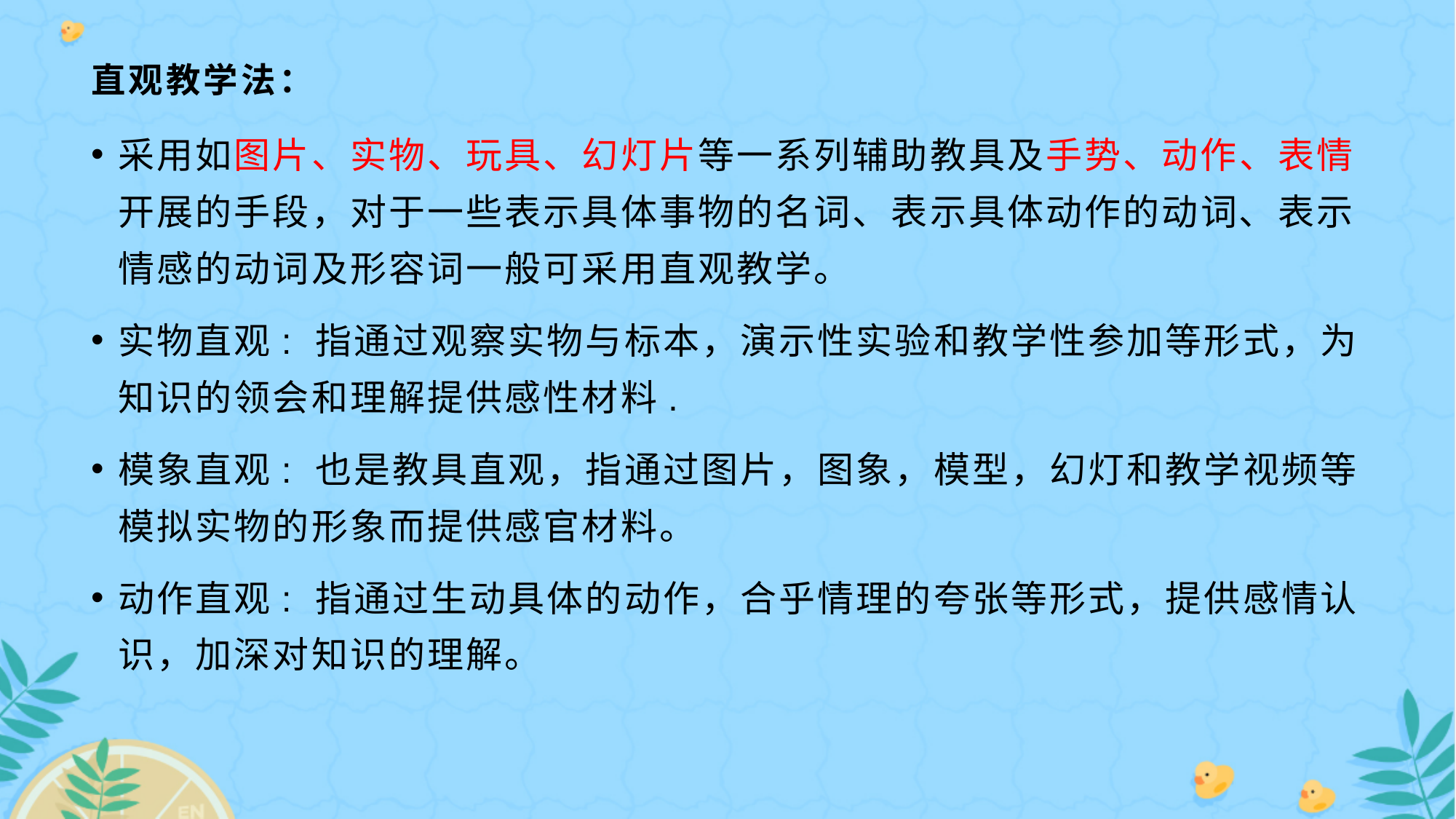

# 直观教学法：
采用如图片、实物、玩具、幻灯片等一系列辅助教具及手势、动作、表情开展的手段，对于一些表示具体事物的名词、表示具体动作的动词、表示情感的动词及形容词一般可采用直观教学。
实物直观: 指通过观察实物与标本，演示性实验和教学性参加等形式，为知识的领会和理解提供感性材料.
模象直观: 也是教具直观，指通过图片，图象，模型，幻灯和教学视频等模拟实物的形象而提供感官材料。
动作直观: 指通过生动具体的动作，合乎情理的夸张等形式，提供感情认识，加深对知识的理解。